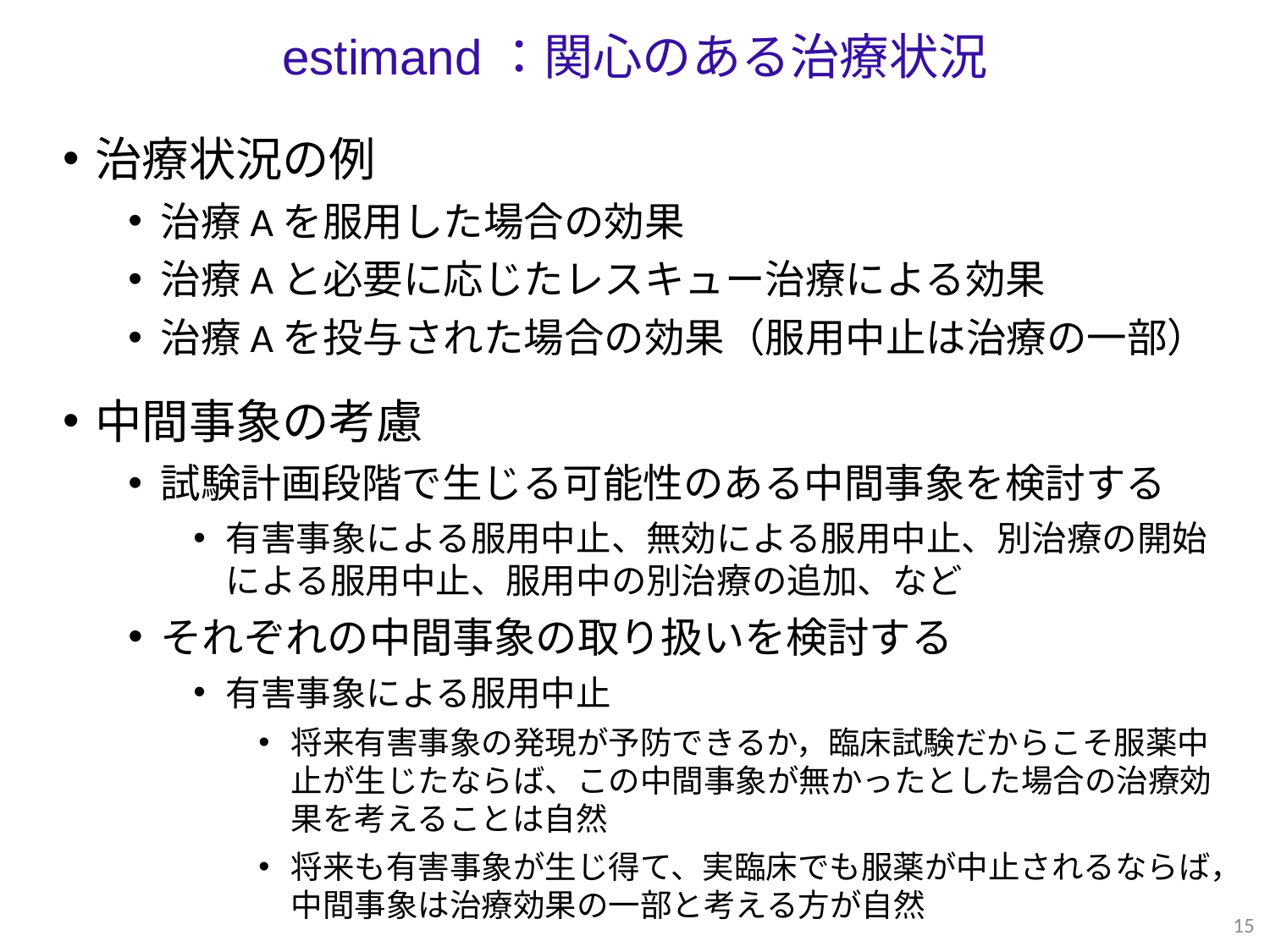

estimand：関心のある治療状況
治療状況の例
治療Aを服用した場合の効果
治療Aと必要に応じたレスキュー治療による効果
治療Aを投与された場合の効果（服用中止は治療の一部）
中間事象の考慮
試験計画段階で生じる可能性のある中間事象を検討する
有害事象による服用中止、無効による服用中止、別治療の開始による服用中止、服用中の別治療の追加、など
それぞれの中間事象の取り扱いを検討する
有害事象による服用中止
将来有害事象の発現が予防できるか，臨床試験だからこそ服薬中止が生じたならば、この中間事象が無かったとした場合の治療効果を考えることは自然
将来も有害事象が生じ得て、実臨床でも服薬が中止されるならば，中間事象は治療効果の一部と考える方が自然

15